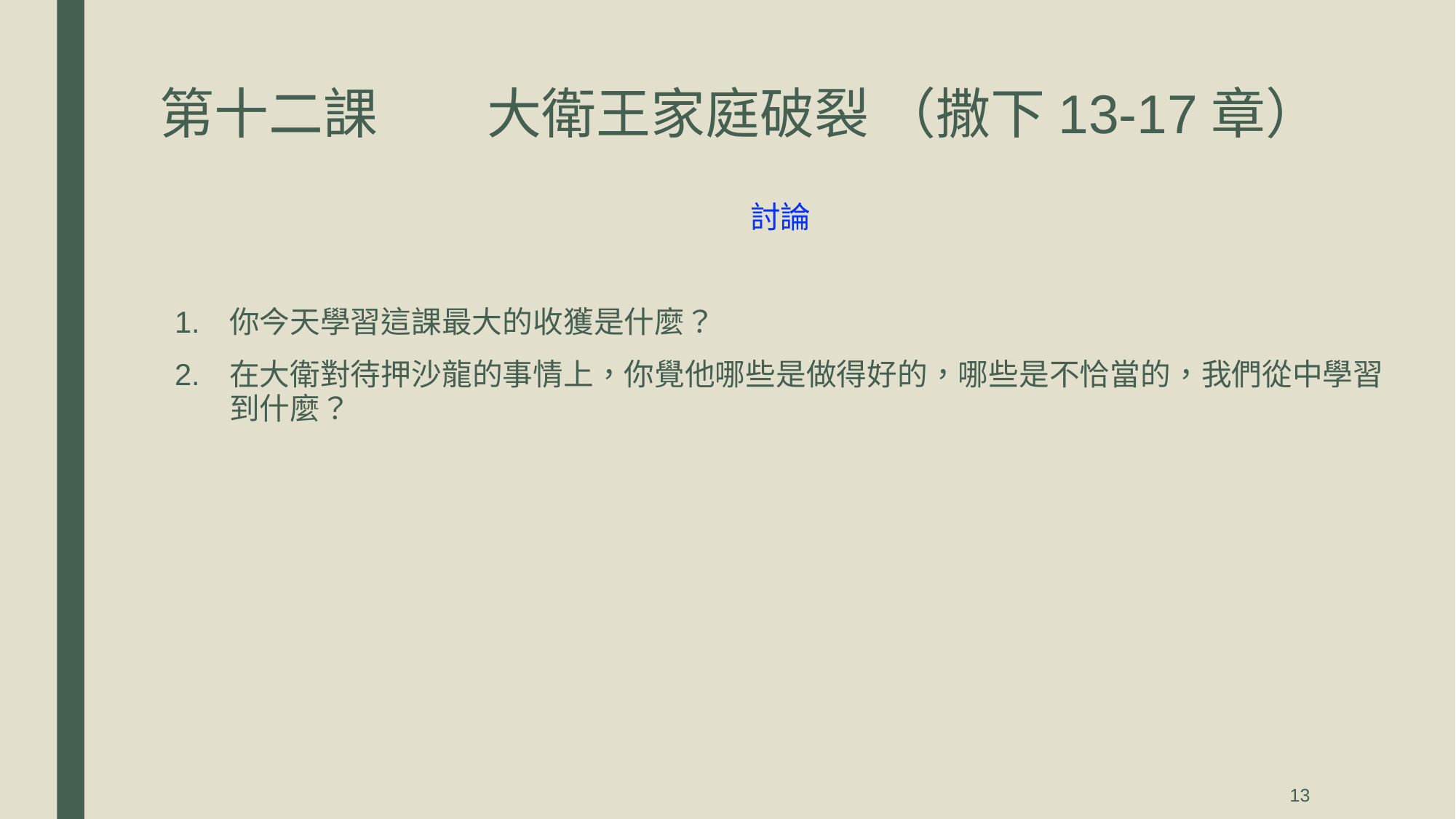

# 第十二課	大衛王家庭破裂 （撒下13-17章）
討論

你今天學習這課最大的收獲是什麼？
在大衛對待押沙龍的事情上，你覺他哪些是做得好的，哪些是不恰當的，我們從中學習到什麼？
13